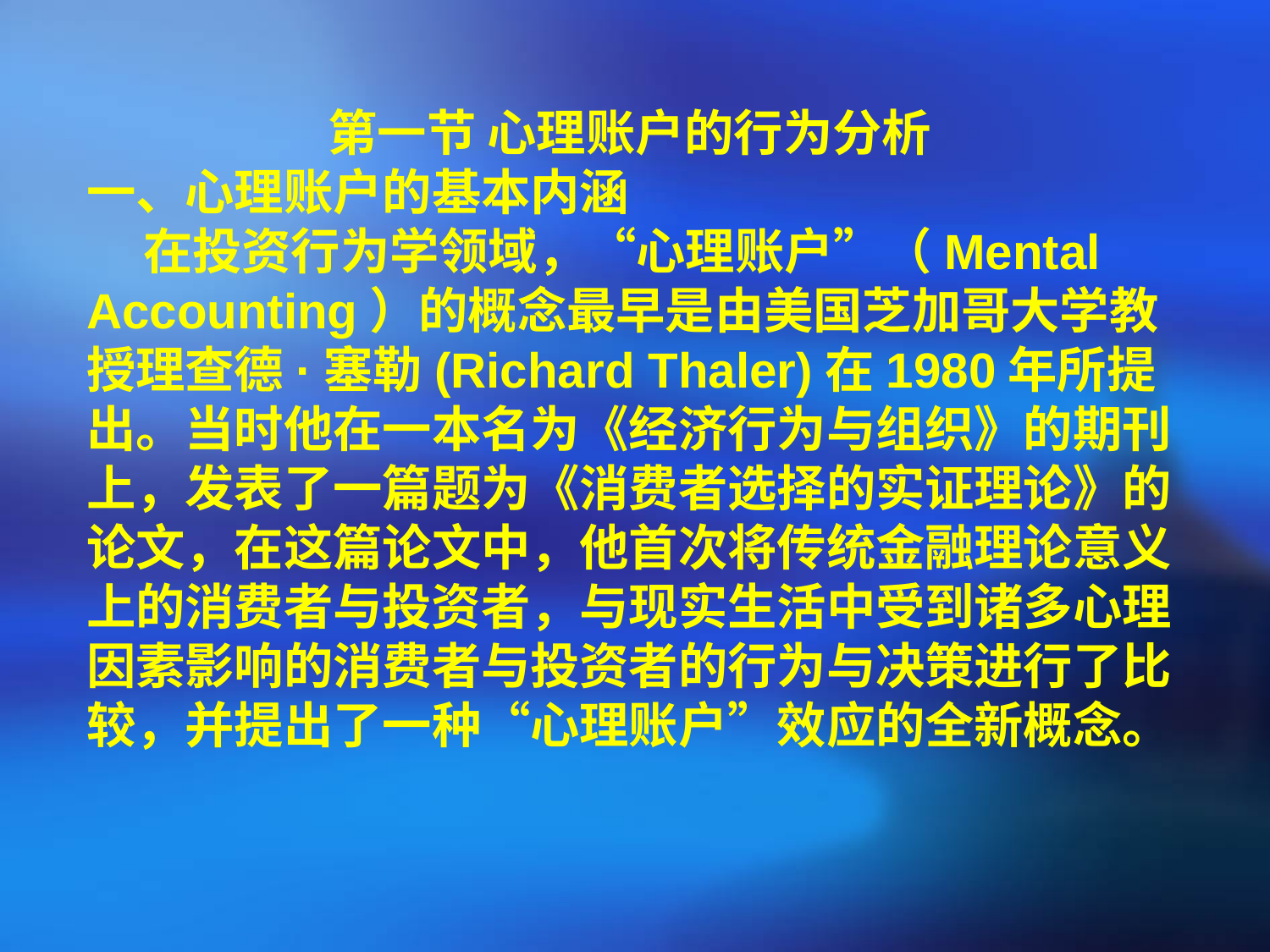

第一节 心理账户的行为分析
一、心理账户的基本内涵
    在投资行为学领域，“心理账户”（Mental Accounting）的概念最早是由美国芝加哥大学教授理查德·塞勒(Richard Thaler)在1980年所提出。当时他在一本名为《经济行为与组织》的期刊上，发表了一篇题为《消费者选择的实证理论》的论文，在这篇论文中，他首次将传统金融理论意义上的消费者与投资者，与现实生活中受到诸多心理因素影响的消费者与投资者的行为与决策进行了比较，并提出了一种“心理账户”效应的全新概念。